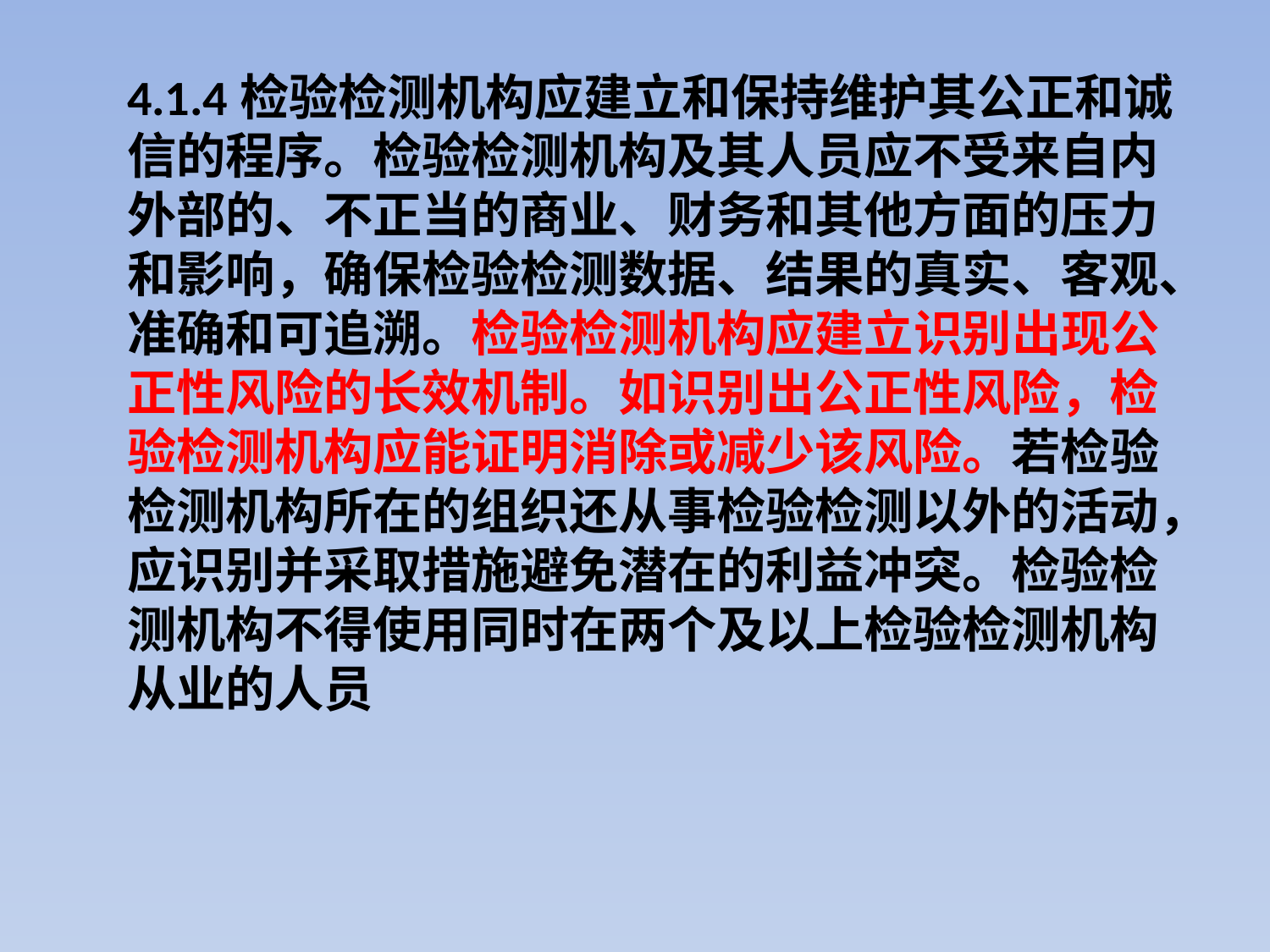

4.1.4检验检测机构应建立和保持维护其公正和诚信的程序。检验检测机构及其人员应不受来自内外部的、不正当的商业、财务和其他方面的压力和影响，确保检验检测数据、结果的真实、客观、准确和可追溯。检验检测机构应建立识别出现公正性风险的长效机制。如识别出公正性风险，检验检测机构应能证明消除或减少该风险。若检验检测机构所在的组织还从事检验检测以外的活动，应识别并采取措施避免潜在的利益冲突。检验检测机构不得使用同时在两个及以上检验检测机构从业的人员